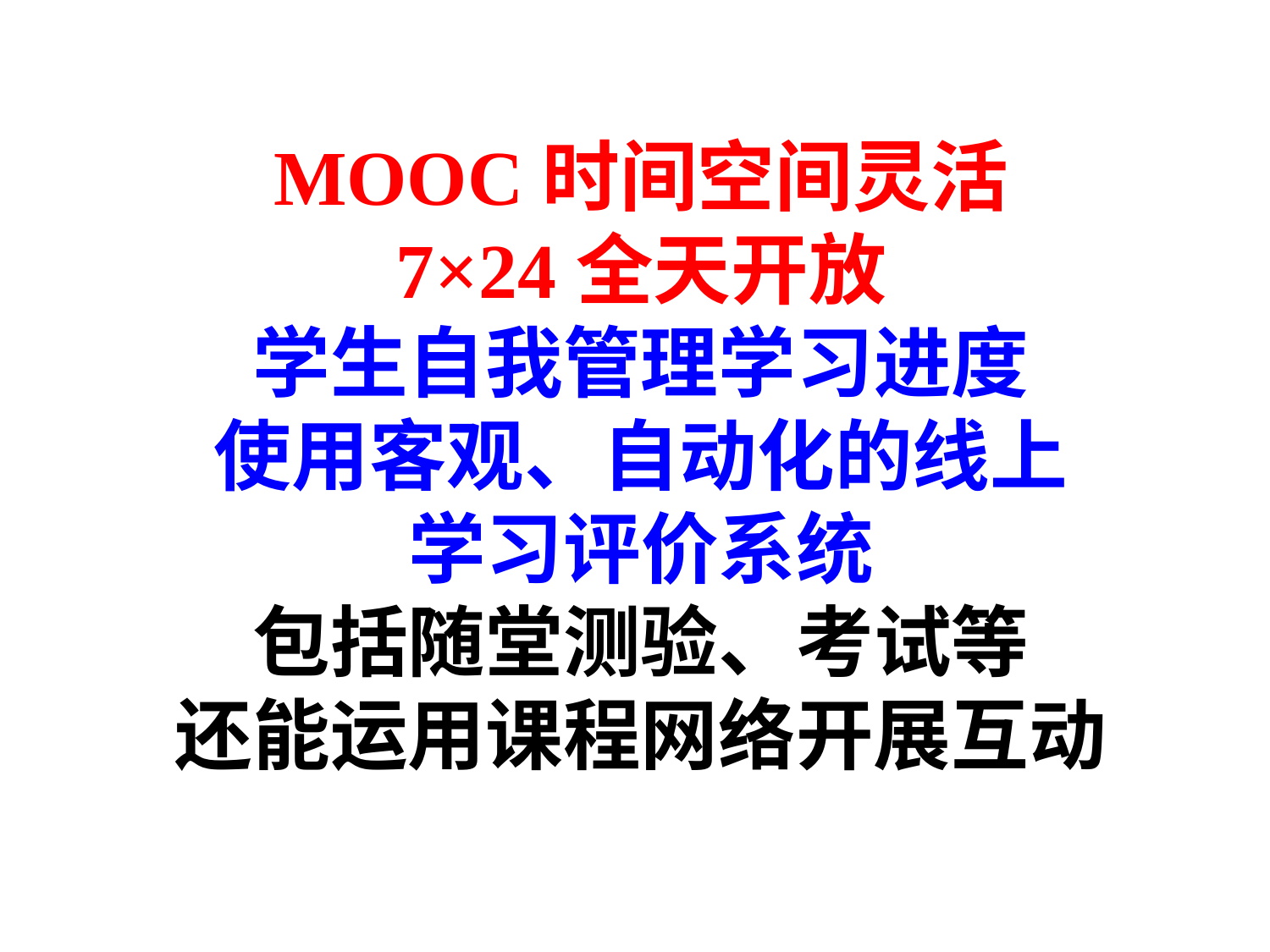

MOOC时间空间灵活
7×24全天开放
学生自我管理学习进度
使用客观、自动化的线上
学习评价系统
包括随堂测验、考试等
还能运用课程网络开展互动